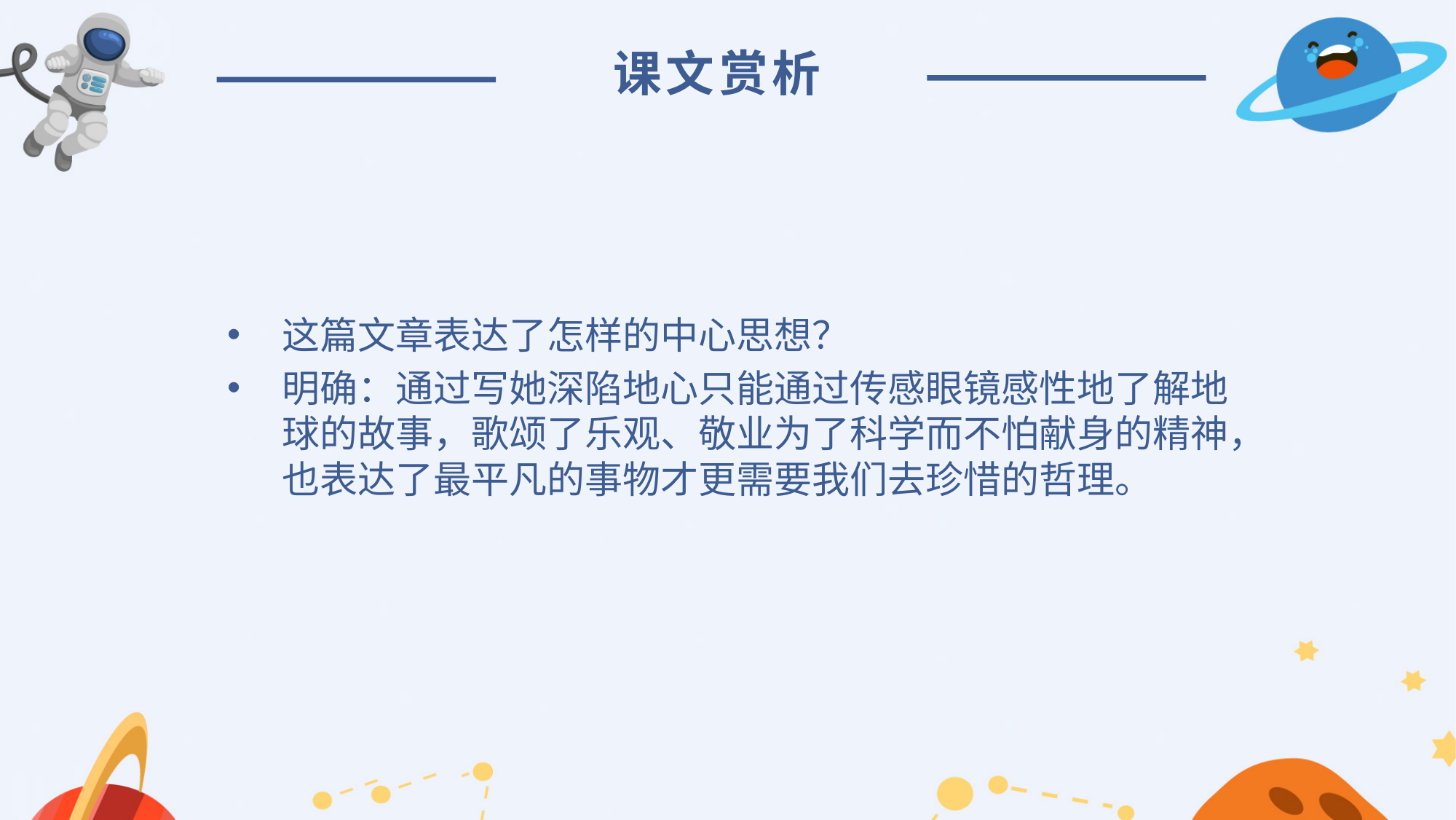

课文赏析

这篇文章表达了怎样的中心思想？
明确：通过写她深陷地心只能通过传感眼镜感性地了解地球的故事，歌颂了乐观、敬业为了科学而不怕献身的精神，也表达了最平凡的事物才更需要我们去珍惜的哲理。